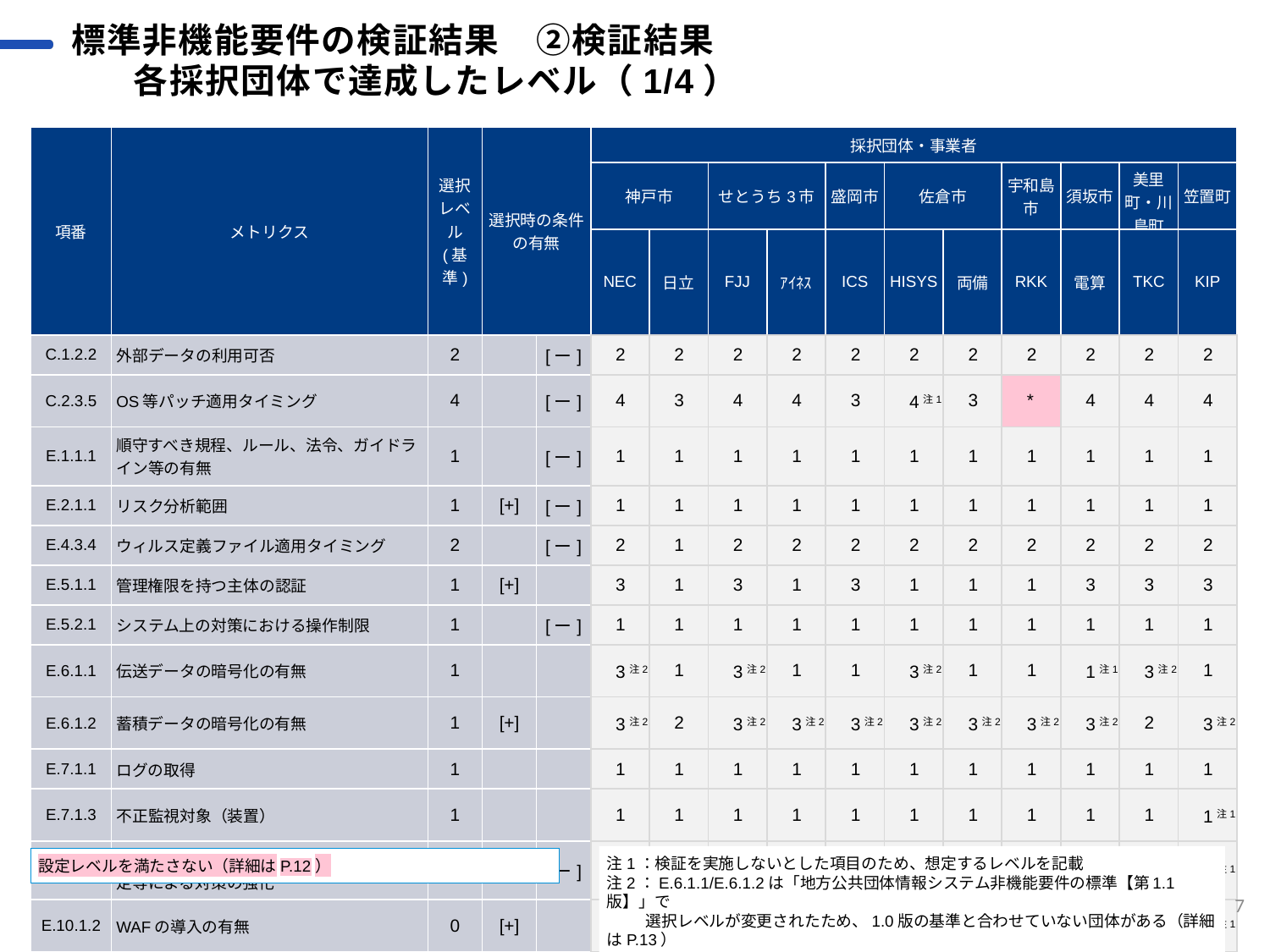

標準非機能要件の検証結果　②検証結果
各採択団体で達成したレベル（1/4）
| 項番​ | メトリクス​ | 選択​ レベル​ (基準)​ | 選択時の条件 の有無 |  | 採択団体・事業者 |  |  |  |  |  |  |  |  |  |  |
| --- | --- | --- | --- | --- | --- | --- | --- | --- | --- | --- | --- | --- | --- | --- | --- |
|  |  |  |  |  | 神戸市 |  | せとうち3市​ |  | 盛岡市​ | 佐倉市​ |  | 宇和島市​ | 須坂市​ | 美里町・川島町​ | 笠置町​ |
|  |  |  |  |  | NEC | 日立 | FJJ | ｱｲﾈｽ | ICS | HISYS | 両備 | RKK | 電算 | TKC | KIP |
| C.1.2.2​ | 外部データの利用可否​ | 2​ |  | [ー] | 2 | 2 | 2 | 2 | 2 | 2 | 2 | 2 | 2 | 2 | 2 |
| C.2.3.5​ | OS等パッチ適用タイミング​ | 4​ |  | [ー] | 4 | 3 | 4 | 4 | 3 | 4注1 | 3 | \* | 4 | 4 | 4 |
| E.1.1.1​ | 順守すべき規程、ルール、法令、​ガイドライン等の有無​ | 1​ |  | [ー] | 1 | 1 | 1 | 1 | 1 | 1 | 1 | 1 | 1 | 1 | 1 |
| E.2.1.1​ | リスク分析範囲​ | 1​ | [+] | [ー] | 1 | 1 | 1 | 1 | 1 | 1 | 1 | 1 | 1 | 1 | 1 |
| E.4.3.4​ | ウィルス定義ファイル適用タイミング​ | 2​ |  | [ー] | 2 | 1 | 2 | 2 | 2 | 2 | 2 | 2 | 2 | 2 | 2 |
| E.5.1.1​ | 管理権限を持つ主体の認証​ | 1​ | [+] |  | 3 | 1 | 3 | 1 | 3 | 1 | 1 | 1 | 3 | 3 | 3 |
| E.5.2.1​ | システム上の対策における操作制限​ | 1​ |  | [ー] | 1 | 1 | 1 | 1 | 1 | 1 | 1 | 1 | 1 | 1 | 1 |
| E.6.1.1​ | 伝送データの暗号化の有無​ | 1​ |  |  | 3注2 | 1 | 3注2 | 1 | 1 | 3注2 | 1 | 1 | 1注1 | 3注2 | 1 |
| E.6.1.2​ | 蓄積データの暗号化の有無​ | 1​ | [+] |  | 3注2 | 2 | 3注2 | 3注2 | 3注2 | 3注2 | 3注2 | 3注2 | 3注2 | 2 | 3注2 |
| E.7.1.1​ | ログの取得​ | 1​ |  |  | 1 | 1 | 1 | 1 | 1 | 1 | 1 | 1 | 1 | 1 | 1 |
| E.7.1.3​ | 不正監視対象（装置）​ | 1​ |  |  | 1 | 1 | 1 | 1 | 1 | 1 | 1 | 1 | 1 | 1 | 1注1 |
| E.10.1.1​ | セキュアコーディング、Webサーバ​の設定等による対策の強化​ | 1​ |  | [ー] | 1 | ― | 1 | 1 | 1 | 1注1 | 1 | 1 | 1注1 | 1注1 | 0注1 |
| E.10.1.2​ | WAFの導入の有無​ | 0​ | [+] |  | 0注1 | ― | 0注1 | 0注1 | 0注1 | 0注1 | 1 | 0注1 | 0注1 | 0注1 | 0注1 |
注1：検証を実施しないとした項目のため、想定するレベルを記載
注2：E.6.1.1/E.6.1.2は「地方公共団体情報システム非機能要件の標準【第1.1版】」で
　　  選択レベルが変更されたため、1.0版の基準と合わせていない団体がある（詳細はP.13）
設定レベルを満たさない（詳細はP.12）
7